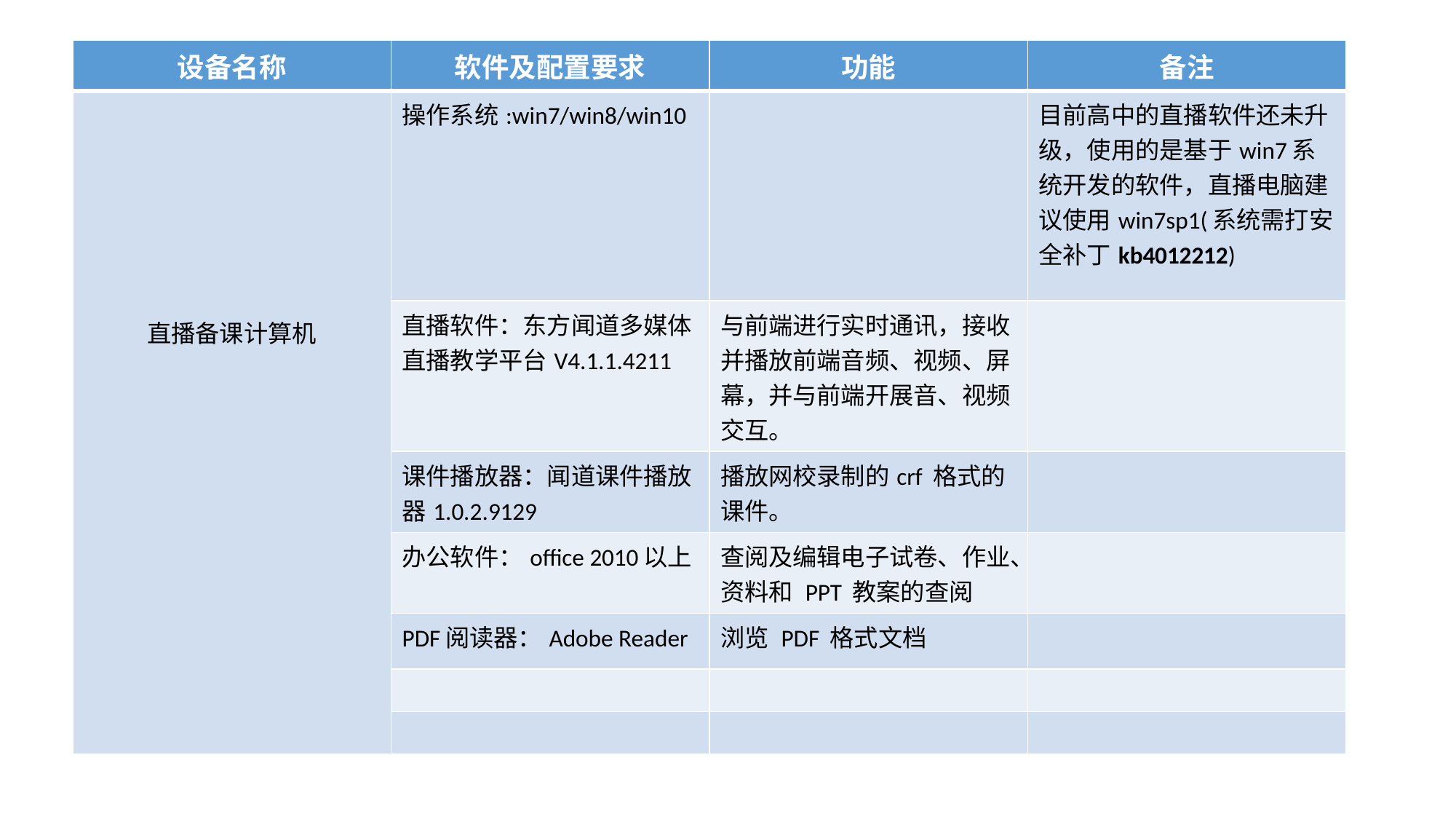

| 设备名称 | 软件及配置要求 | 功能 | 备注 |
| --- | --- | --- | --- |
| 直播备课计算机 | 操作系统:win7/win8/win10 |  | 目前高中的直播软件还未升级，使用的是基于win7系统开发的软件，直播电脑建议使用win7sp1(系统需打安全补丁kb4012212) |
|  | 直播软件：东方闻道多媒体直播教学平台V4.1.1.4211 | 与前端进行实时通讯，接收并播放前端音频、视频、屏幕，并与前端开展音、视频交互。 |  |
|  | 课件播放器：闻道课件播放器1.0.2.9129 | 播放网校录制的crf 格式的课件。 |  |
|  | 办公软件：office 2010以上 | 查阅及编辑电子试卷、作业、资料和 PPT 教案的查阅 |  |
|  | PDF阅读器：Adobe Reader | 浏览 PDF 格式文档 |  |
|  |  |  |  |
|  |  |  |  |